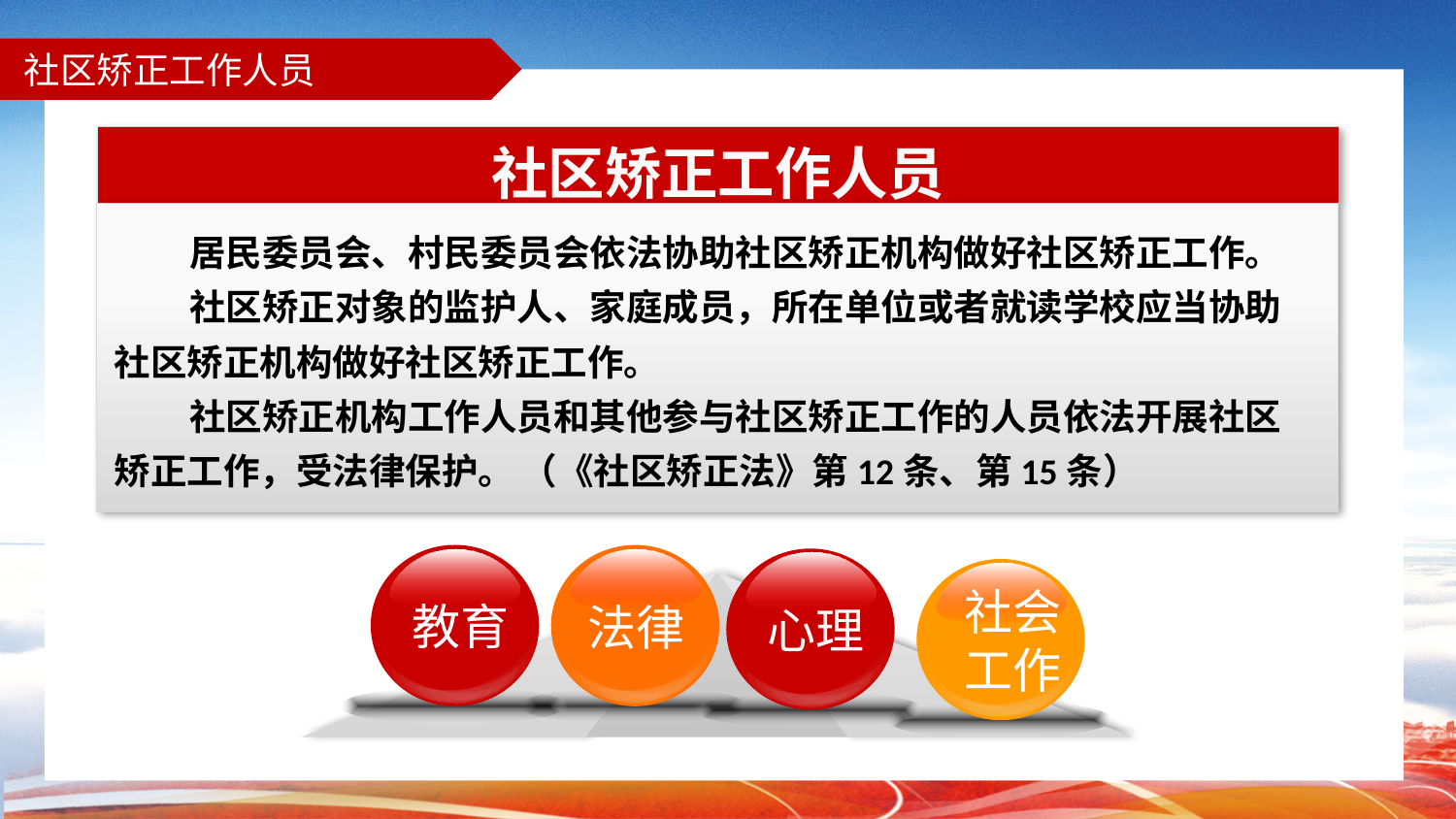

# 社区矫正工作人员
社区矫正工作人员

        居民委员会、村民委员会依法协助社区矫正机构做好社区矫正工作。
        社区矫正对象的监护人、家庭成员，所在单位或者就读学校应当协助社区矫正机构做好社区矫正工作。
        社区矫正机构工作人员和其他参与社区矫正工作的人员依法开展社区矫正工作，受法律保护。 （《社区矫正法》第12条、第15条）

教育

法律

心理

社会
工作